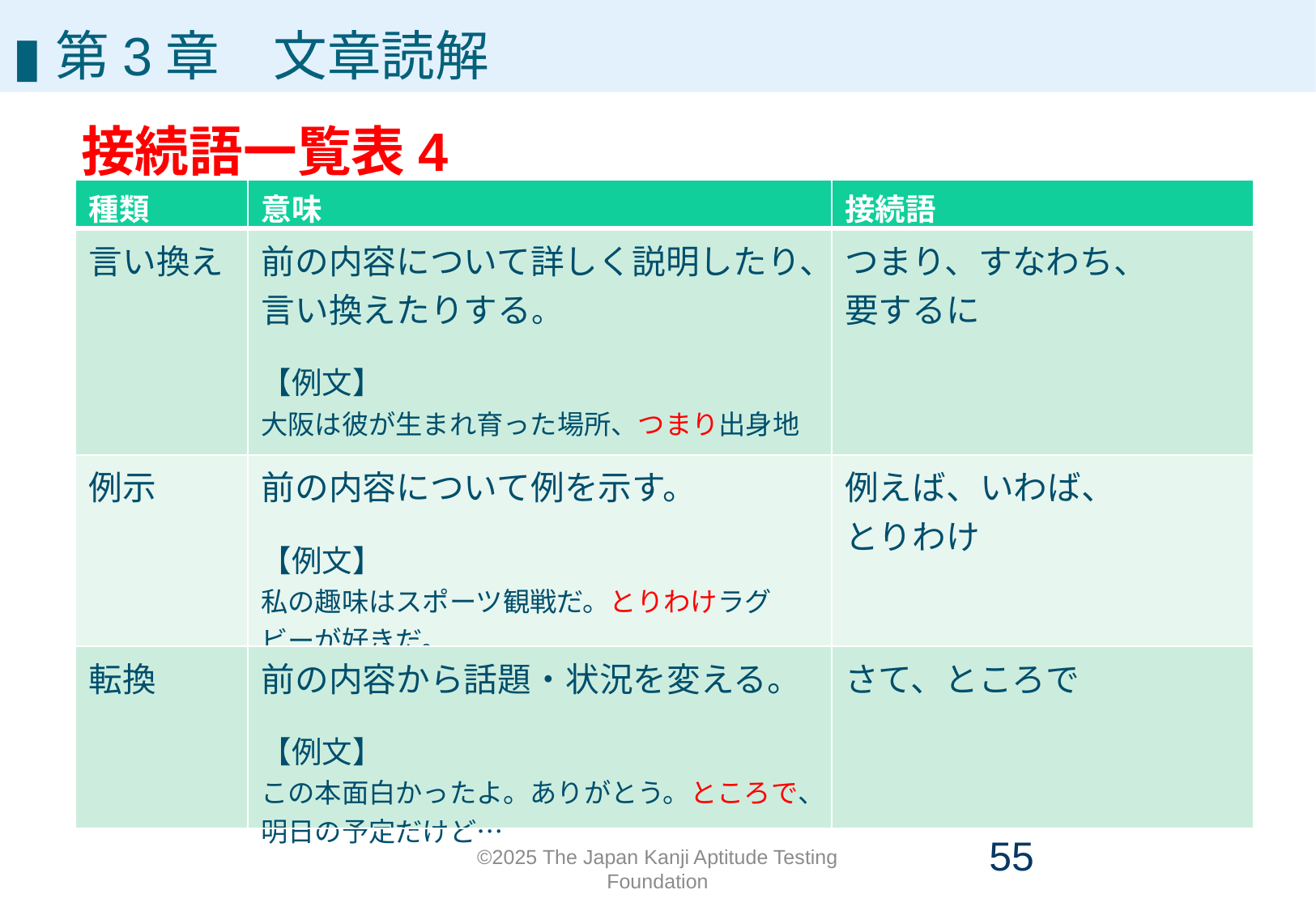

▮第3章　文章読解
接続語一覧表4

| 種類 | 意味 | 接続語 |
| --- | --- | --- |
| 言い換え | 前の内容について詳しく説明したり、 言い換えたりする。 【例文】 大阪は彼が生まれ育った場所、つまり出身地だ。 | つまり、すなわち、 要するに |
| 例示 | 前の内容について例を示す。 【例文】 私の趣味はスポーツ観戦だ。とりわけラグビーが好きだ。 | 例えば、いわば、 とりわけ |
| 転換 | 前の内容から話題・状況を変える。 【例文】 この本面白かったよ。ありがとう。ところで、明日の予定だけど… | さて、ところで |

©2025 The Japan Kanji Aptitude Testing Foundation
55